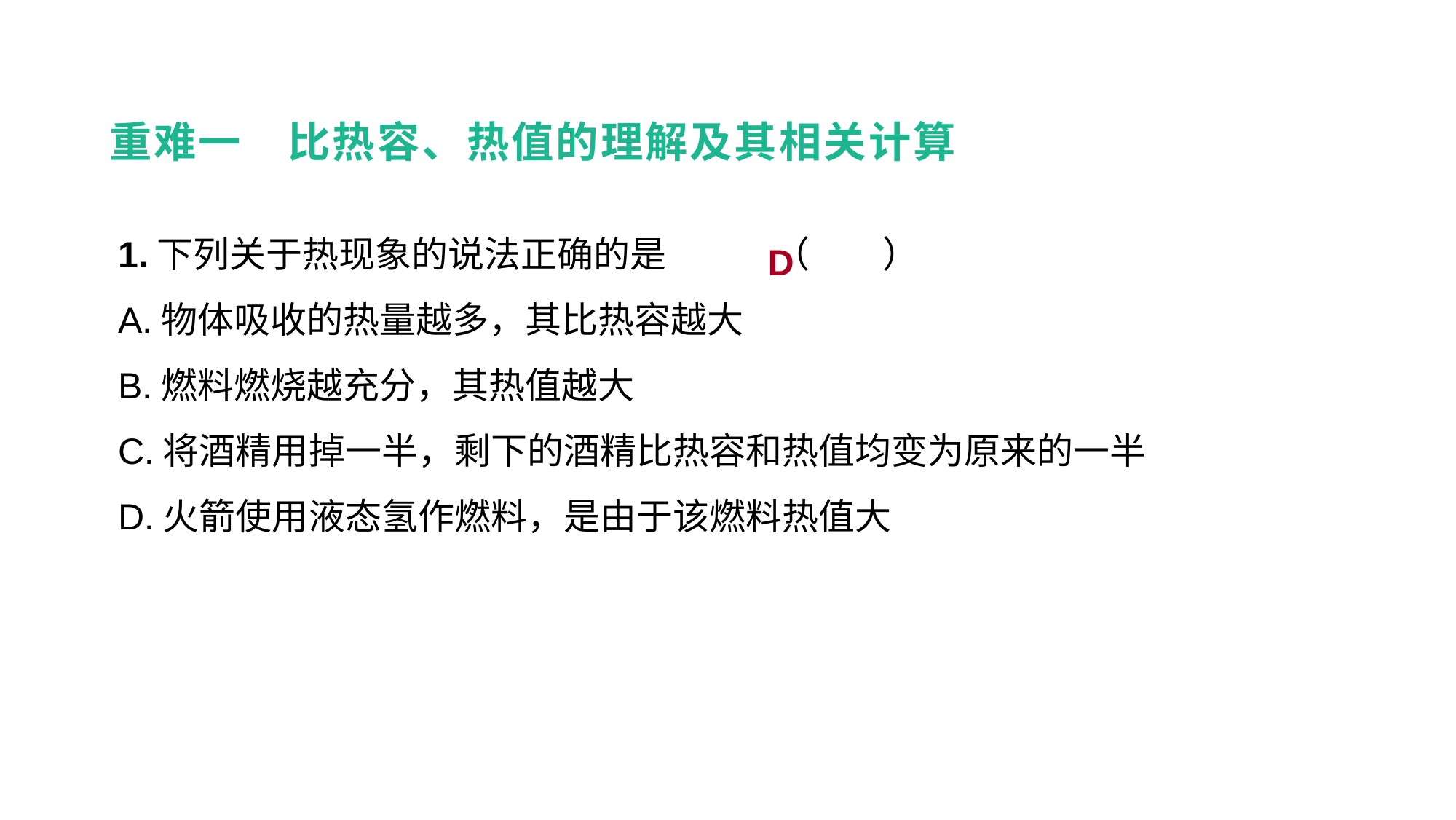

重难一　比热容、热值的理解及其相关计算
1.下列关于热现象的说法正确的是	（　　）
A.物体吸收的热量越多，其比热容越大
B.燃料燃烧越充分，其热值越大
C.将酒精用掉一半，剩下的酒精比热容和热值均变为原来的一半
D.火箭使用液态氢作燃料，是由于该燃料热值大
D
重难突破 能力提升